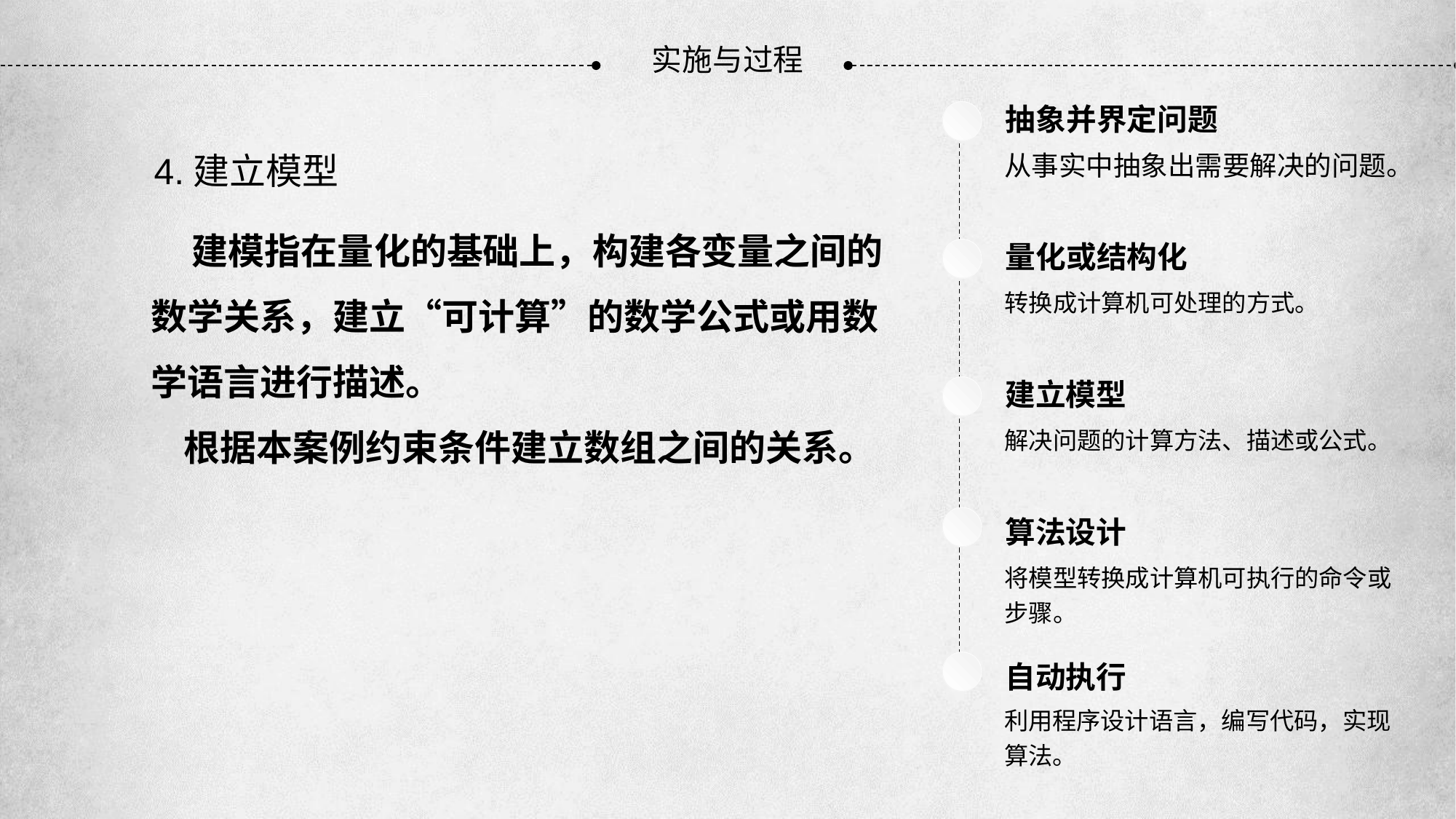

实施与过程
抽象并界定问题

从事实中抽象出需要解决的问题。
4.建立模型
    建模指在量化的基础上，构建各变量之间的数学关系，建立“可计算”的数学公式或用数学语言进行描述。
   根据本案例约束条件建立数组之间的关系。
量化或结构化

转换成计算机可处理的方式。

建立模型

解决问题的计算方法、描述或公式。

算法设计
将模型转换成计算机可执行的命令或步骤。

自动执行
利用程序设计语言，编写代码，实现算法。